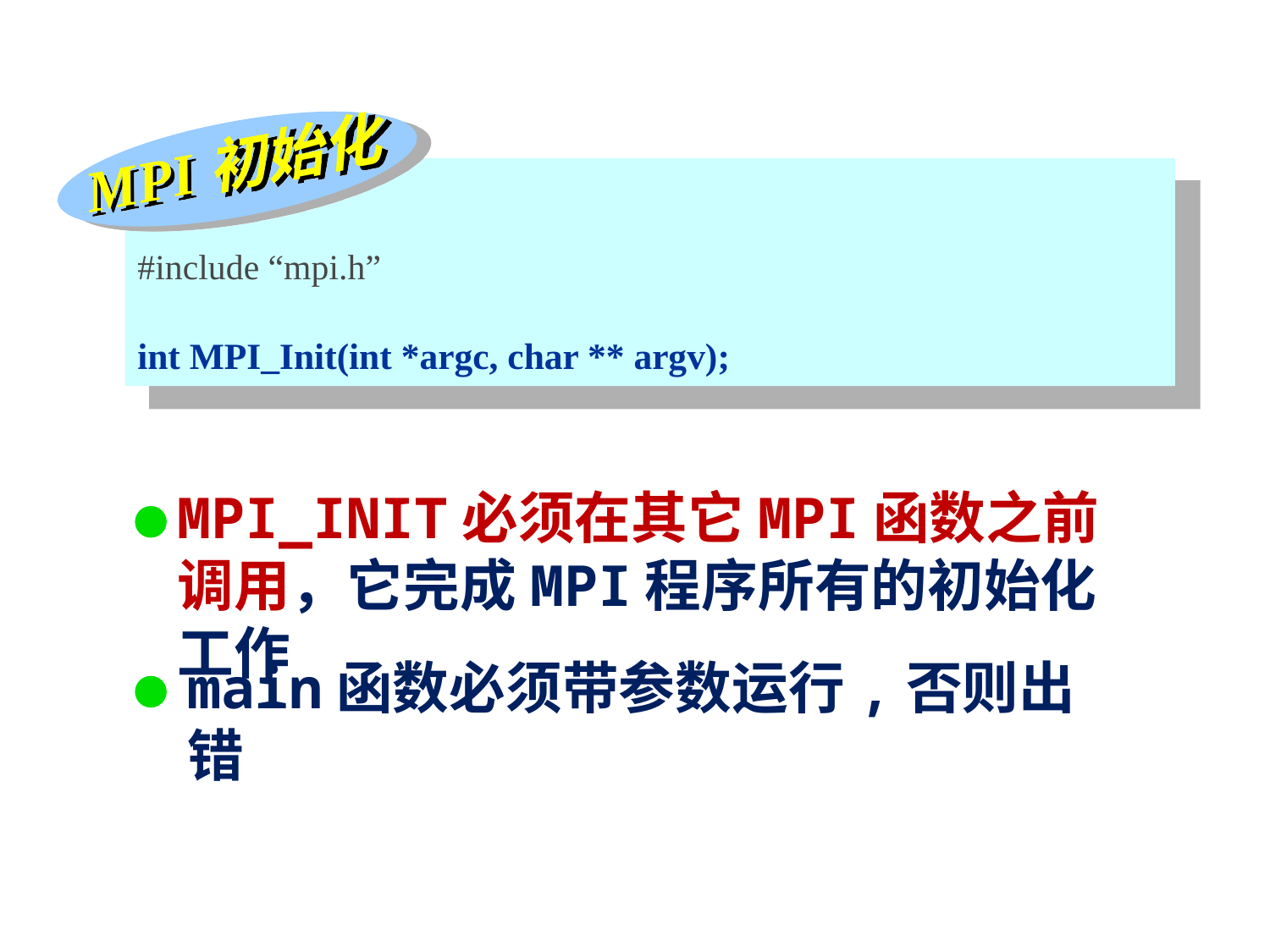

MPI初始化

#include “mpi.h”
int MPI_Init(int *argc, char ** argv);
MPI_INIT必须在其它MPI函数之前调用，它完成MPI程序所有的初始化工作

main函数必须带参数运行,否则出错